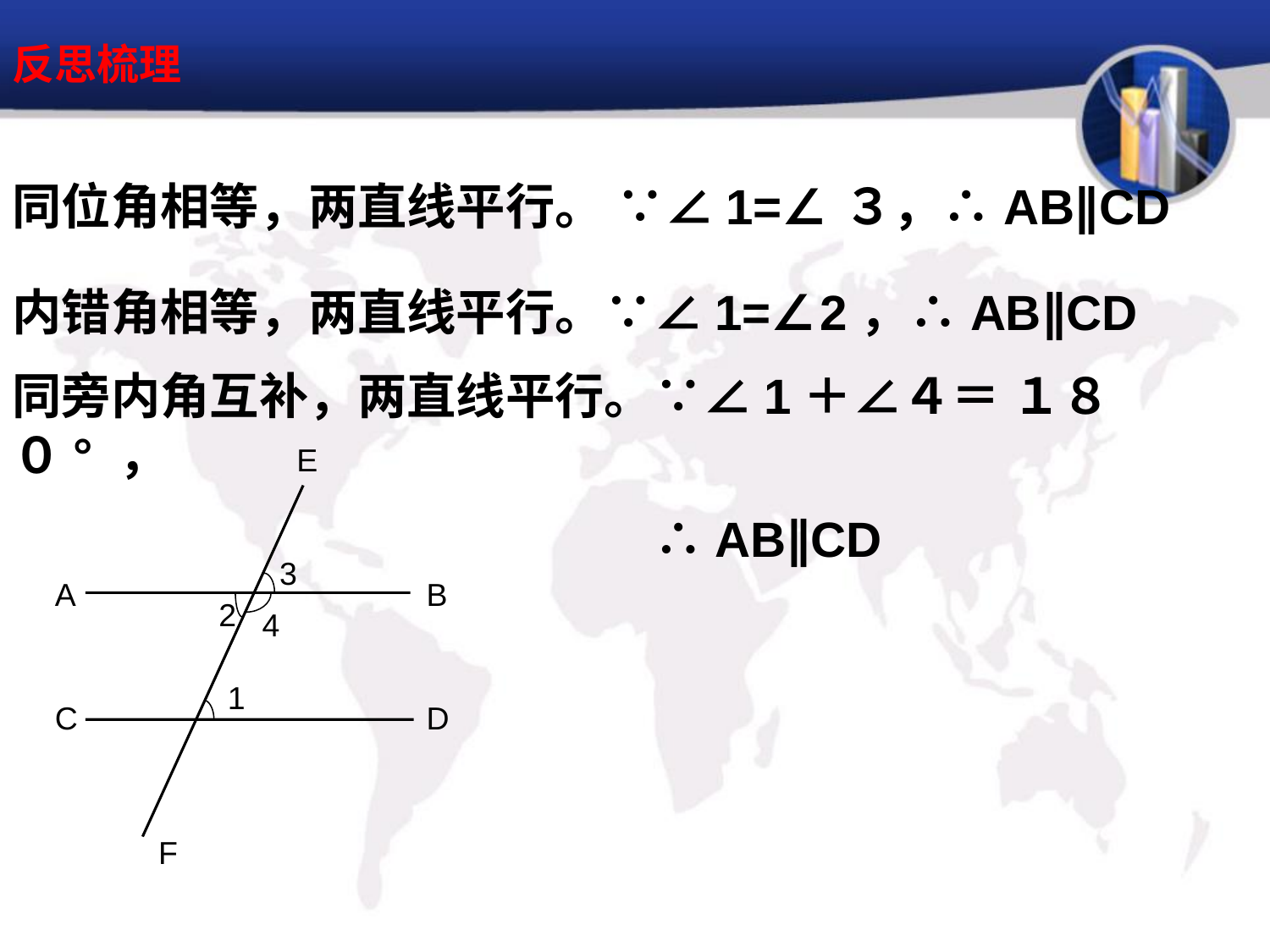

反思梳理
同位角相等，两直线平行。 ∵∠1=∠３，∴AB∥CD
内错角相等，两直线平行。∵∠1=∠2，∴AB∥CD
同旁内角互补，两直线平行。∵∠1＋∠４＝ １８０° ，
　　　　　　　　　　　　　∴AB∥CD
E

3
A
B
2
4
1
C
D
F